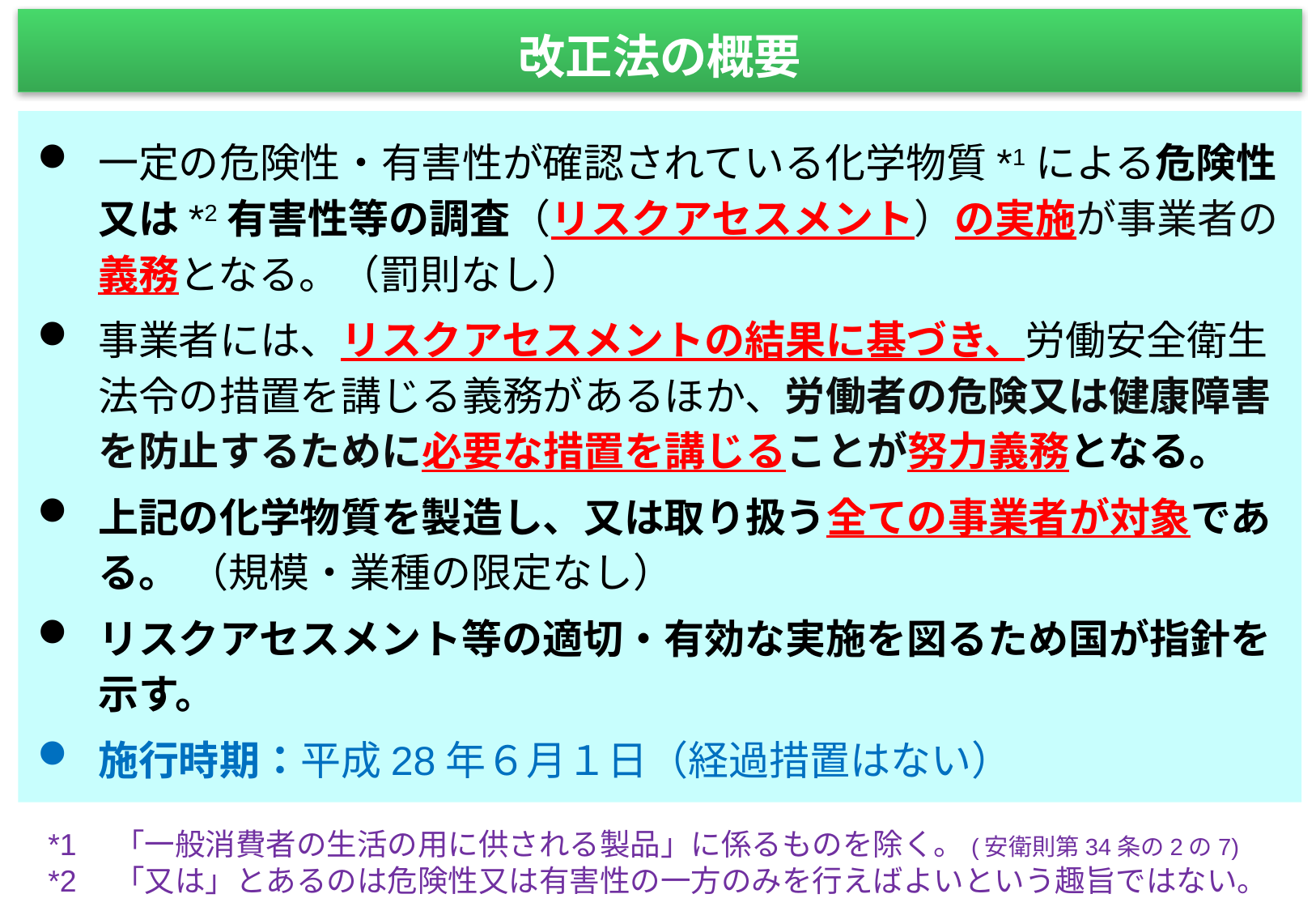

# 改正法の概要
一定の危険性・有害性が確認されている化学物質*1による危険性又は*2有害性等の調査（リスクアセスメント）の実施が事業者の義務となる。（罰則なし）
事業者には、リスクアセスメントの結果に基づき、労働安全衛生法令の措置を講じる義務があるほか、労働者の危険又は健康障害を防止するために必要な措置を講じることが努力義務となる。
上記の化学物質を製造し、又は取り扱う全ての事業者が対象である。 （規模・業種の限定なし）
リスクアセスメント等の適切・有効な実施を図るため国が指針を示す。
施行時期：平成28年６月１日（経過措置はない）
*1　「一般消費者の生活の用に供される製品」に係るものを除く。(安衛則第34条の2の7)
*2　「又は」とあるのは危険性又は有害性の一方のみを行えばよいという趣旨ではない。